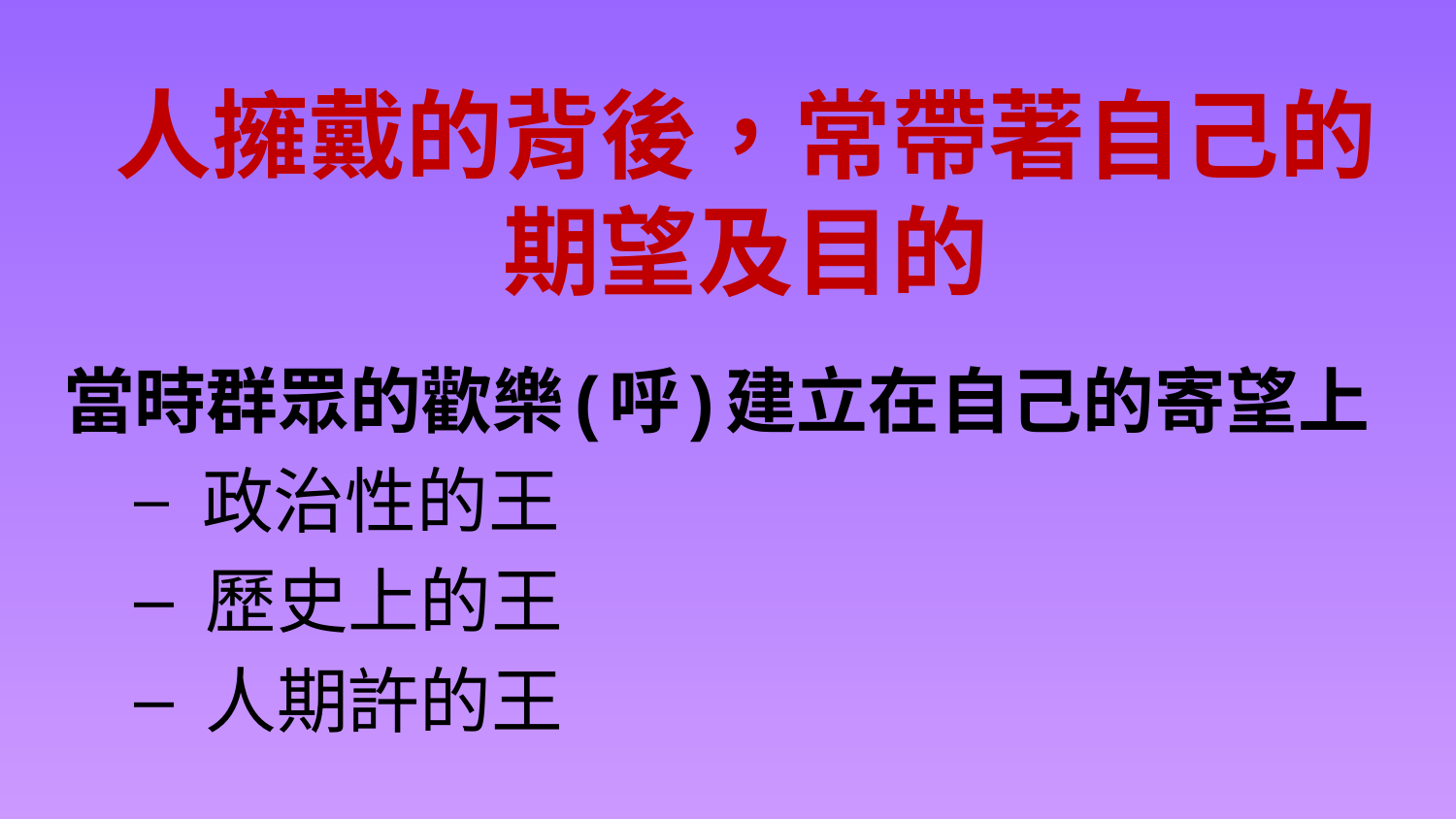

# 人擁戴的背後，常帶著自己的期望及目的
當時群眾的歡樂(呼)建立在自己的寄望上
 政治性的王
 歷史上的王
 人期許的王